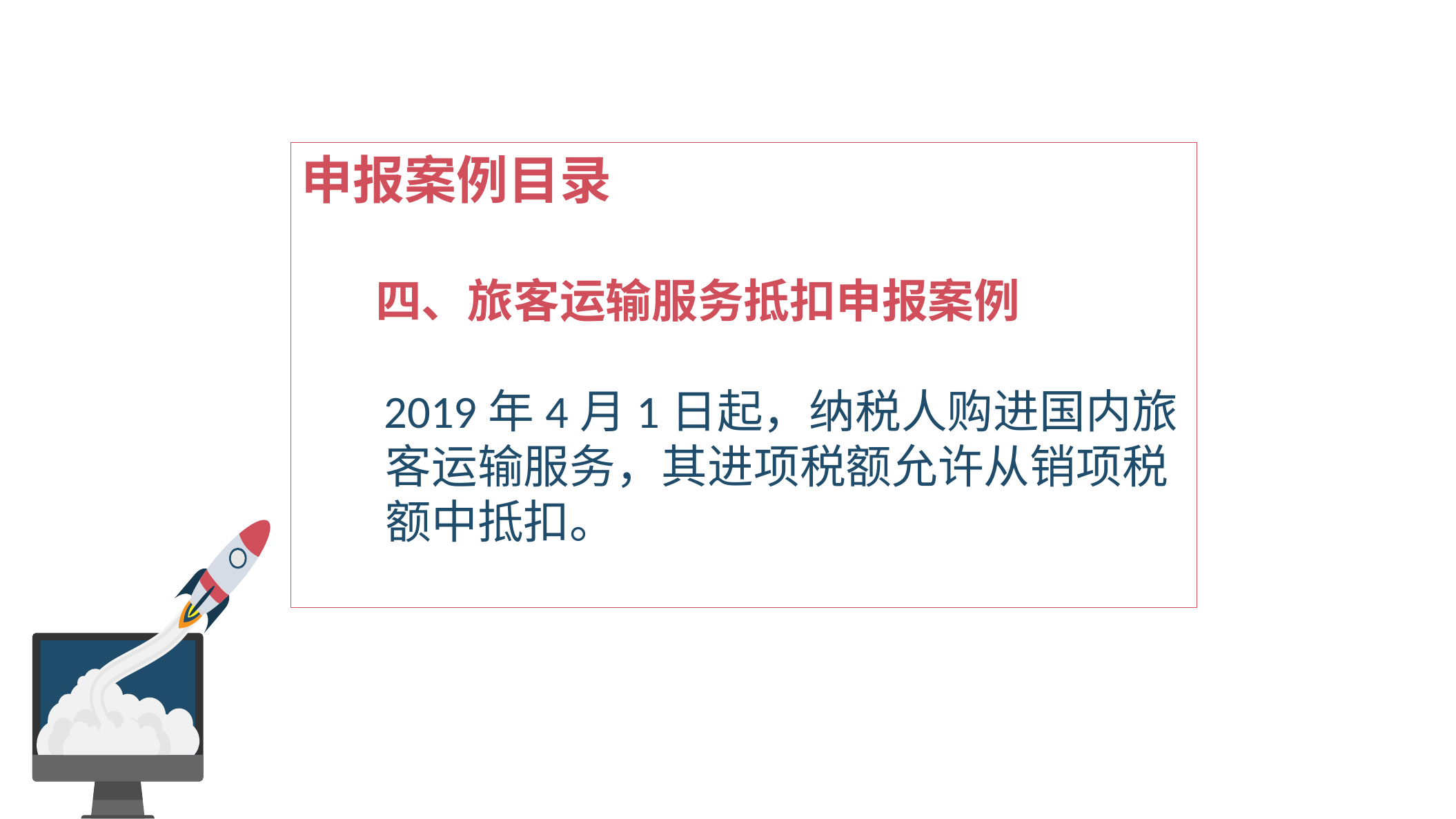

申报案例目录

      四、旅客运输服务抵扣申报案例

        2019年4月1日起，纳税人购进国内旅客运输服务，其进项税额允许从销项税额中抵扣。